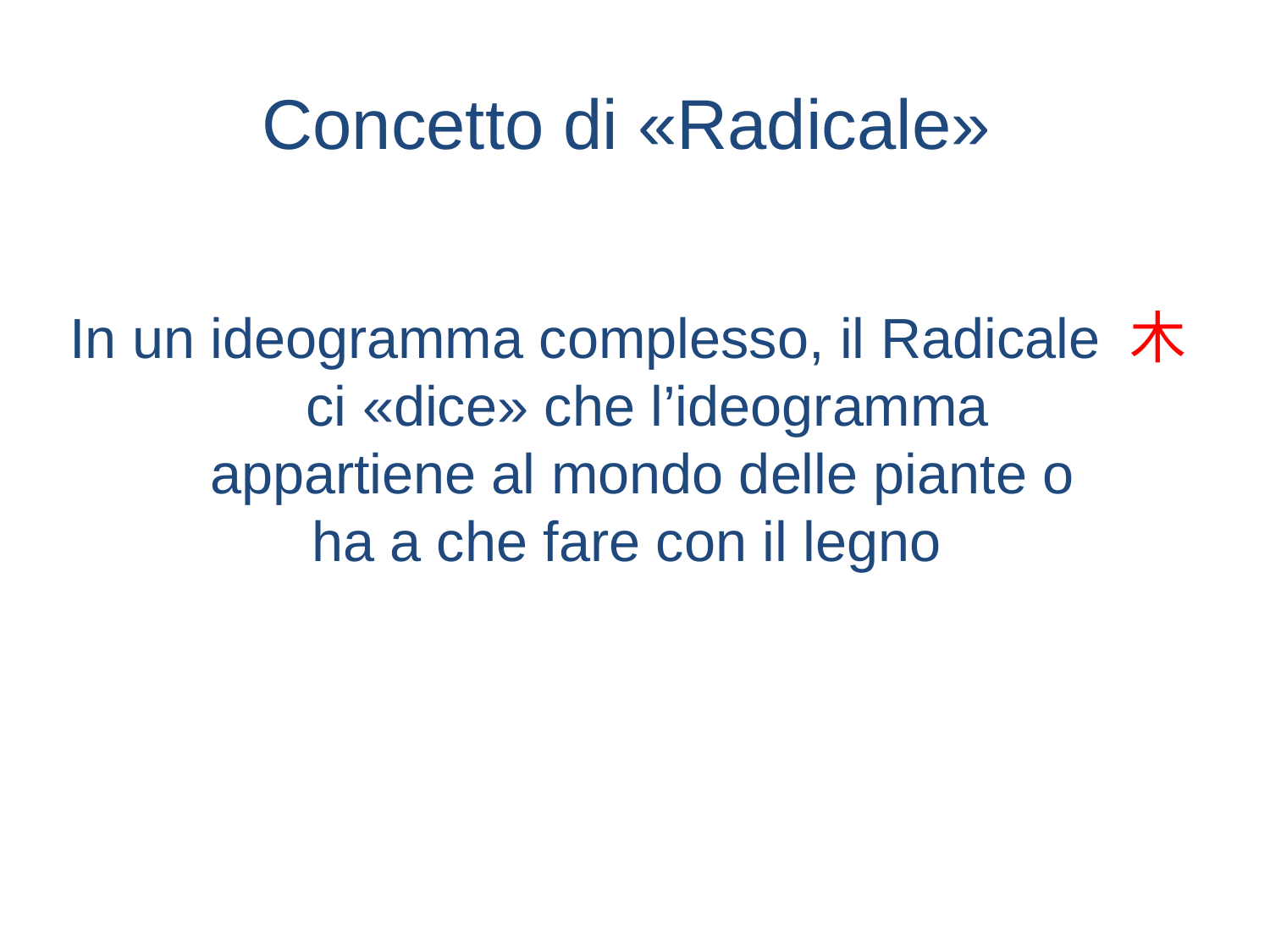

Concetto di «Radicale»
In un ideogramma complesso, il Radicale 木   ci «dice» che l’ideogramma
 appartiene al mondo delle piante o
 ha a che fare con il legno